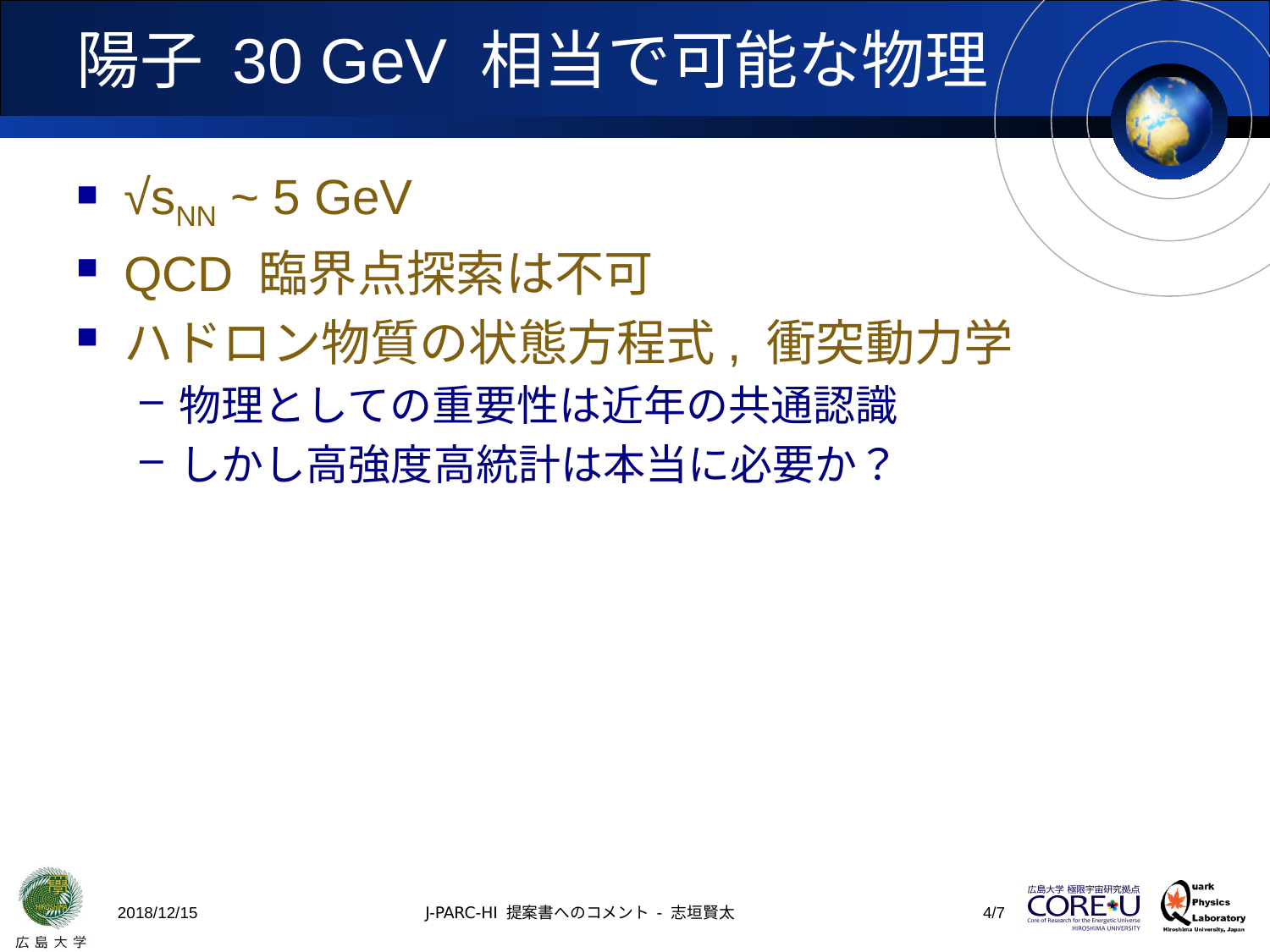

# 陽子 30 GeV 相当で可能な物理
√sNN ~ 5 GeV
QCD 臨界点探索は不可
ハドロン物質の状態方程式, 衝突動力学
物理としての重要性は近年の共通認識
しかし高強度高統計は本当に必要か？
2018/12/15
J-PARC-HI 提案書へのコメント - 志垣賢太
4/7